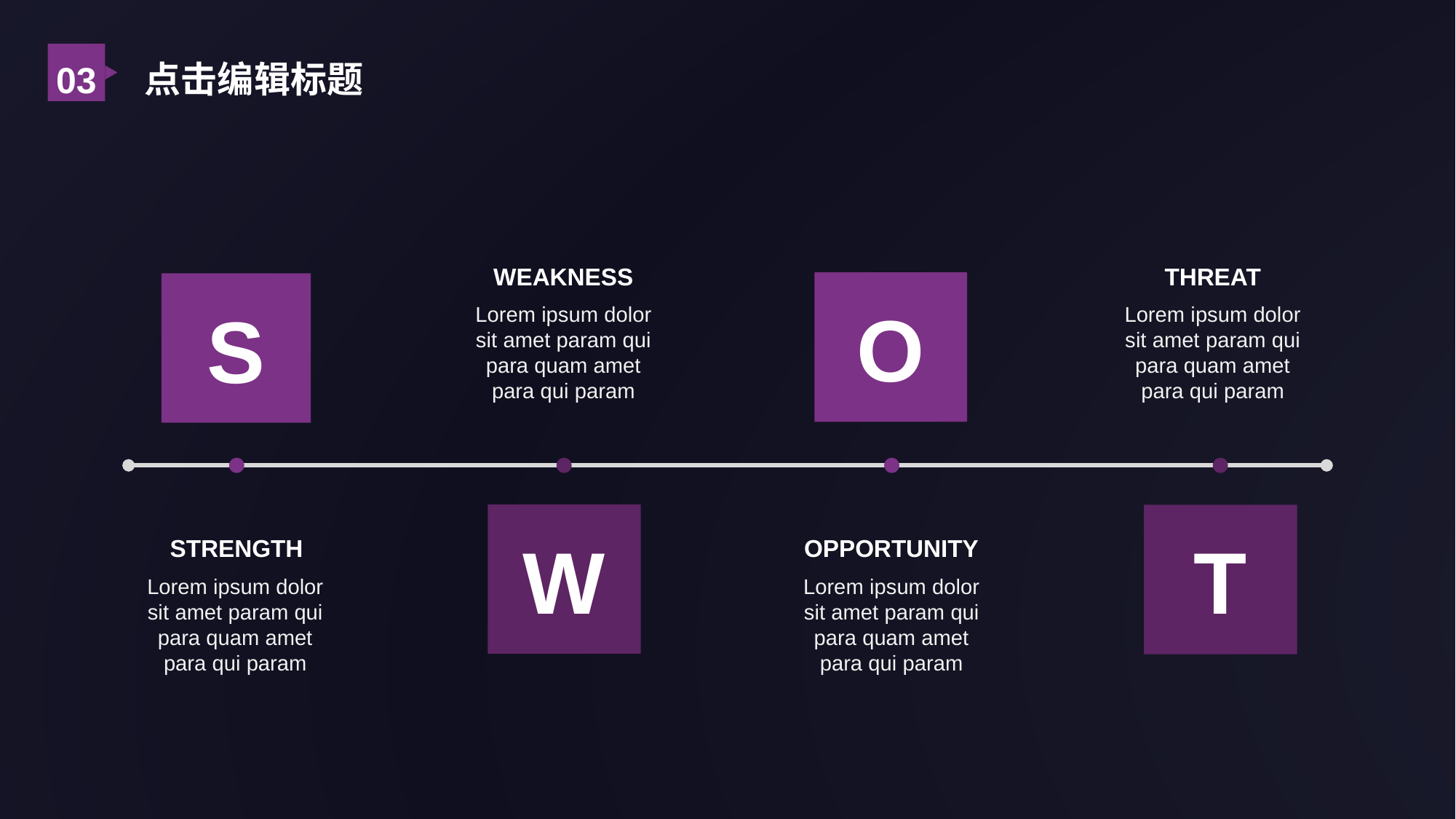

点击编辑标题
03

WEAKNESS
THREAT
O
S
Lorem ipsum dolor sit amet param qui para quam amet para qui param
Lorem ipsum dolor sit amet param qui para quam amet para qui param

W
T
STRENGTH
OPPORTUNITY
Lorem ipsum dolor sit amet param qui para quam amet para qui param
Lorem ipsum dolor sit amet param qui para quam amet para qui param